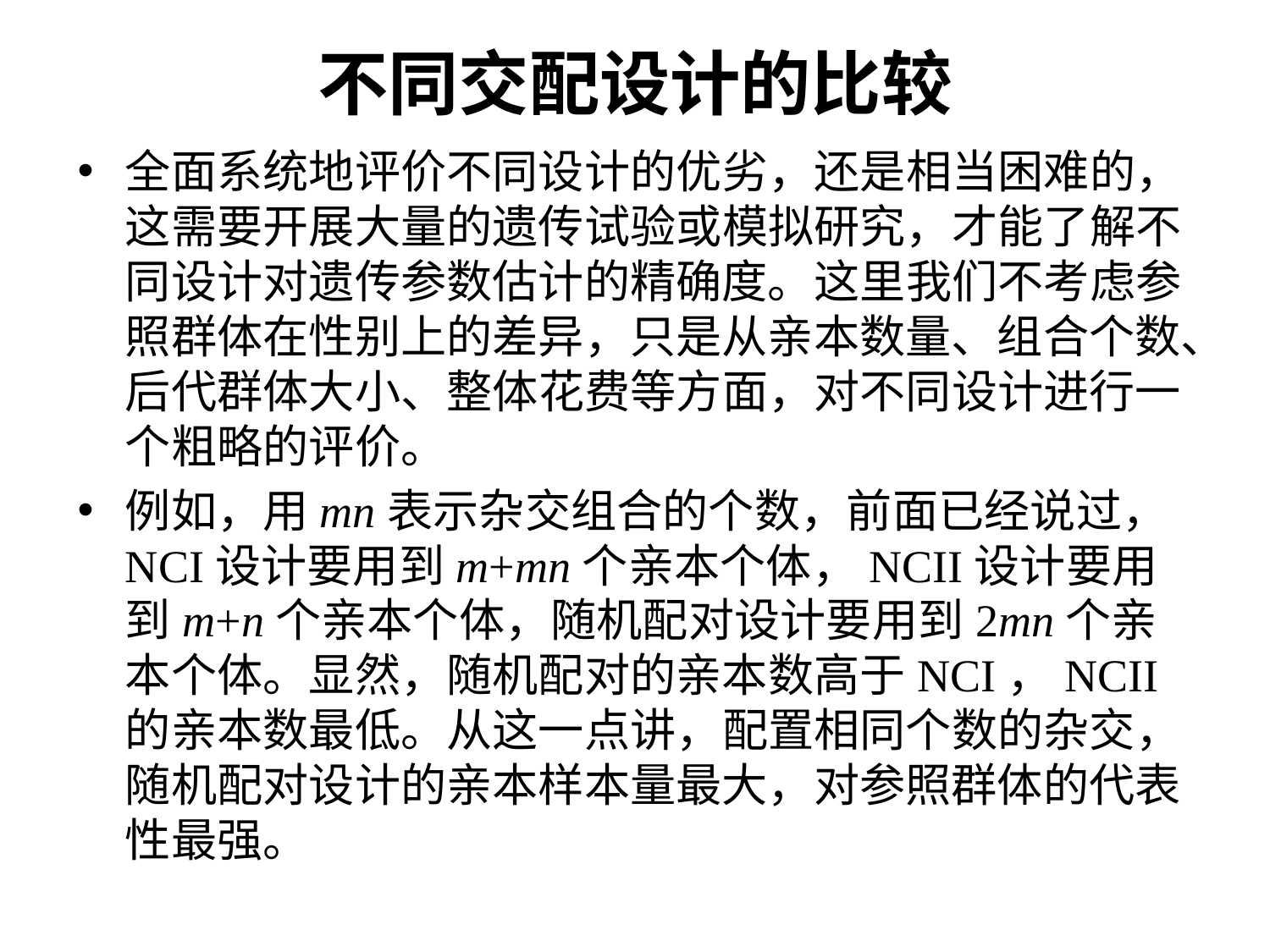

# 不同交配设计的比较
全面系统地评价不同设计的优劣，还是相当困难的，这需要开展大量的遗传试验或模拟研究，才能了解不同设计对遗传参数估计的精确度。这里我们不考虑参照群体在性别上的差异，只是从亲本数量、组合个数、后代群体大小、整体花费等方面，对不同设计进行一个粗略的评价。
例如，用mn表示杂交组合的个数，前面已经说过，NCI设计要用到m+mn个亲本个体，NCII设计要用到m+n个亲本个体，随机配对设计要用到2mn个亲本个体。显然，随机配对的亲本数高于NCI，NCII的亲本数最低。从这一点讲，配置相同个数的杂交，随机配对设计的亲本样本量最大，对参照群体的代表性最强。